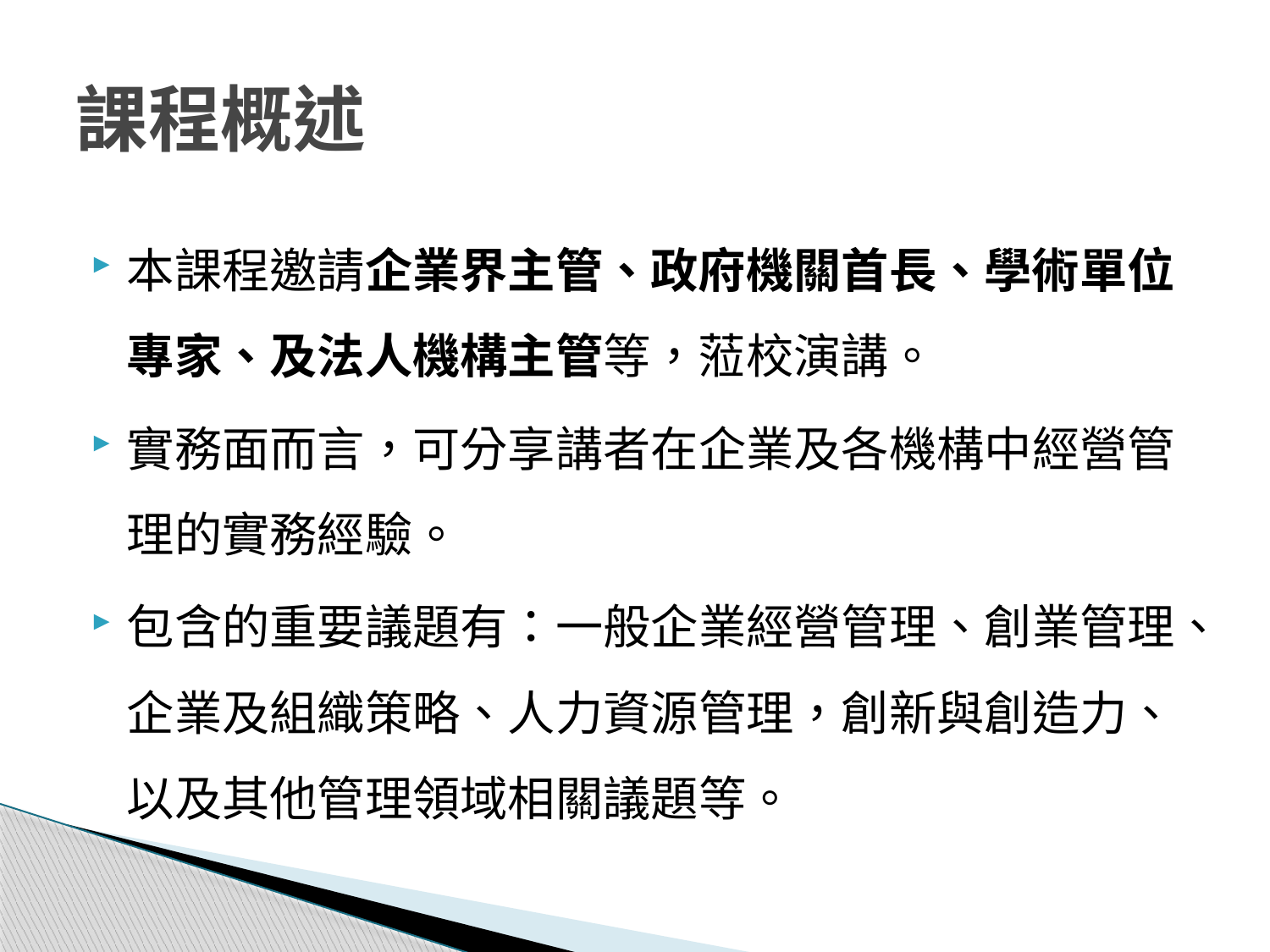

# 課程概述
本課程邀請企業界主管、政府機關首長、學術單位專家、及法人機構主管等，蒞校演講。
實務面而言，可分享講者在企業及各機構中經營管理的實務經驗。
包含的重要議題有：一般企業經營管理、創業管理、企業及組織策略、人力資源管理，創新與創造力、以及其他管理領域相關議題等。